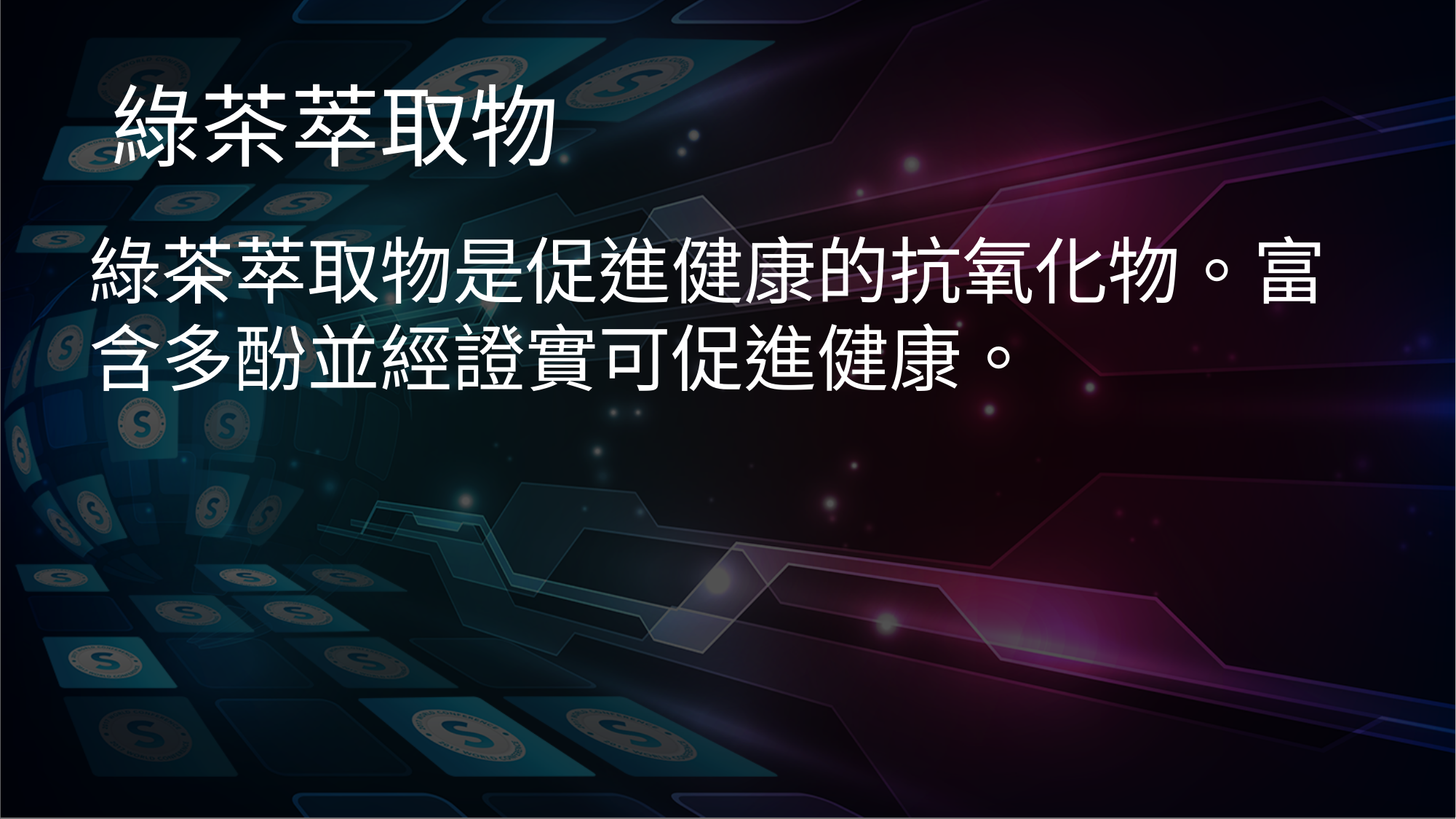

# 綠茶萃取物
綠茶萃取物是促進健康的抗氧化物。富含多酚並經證實可促進健康。